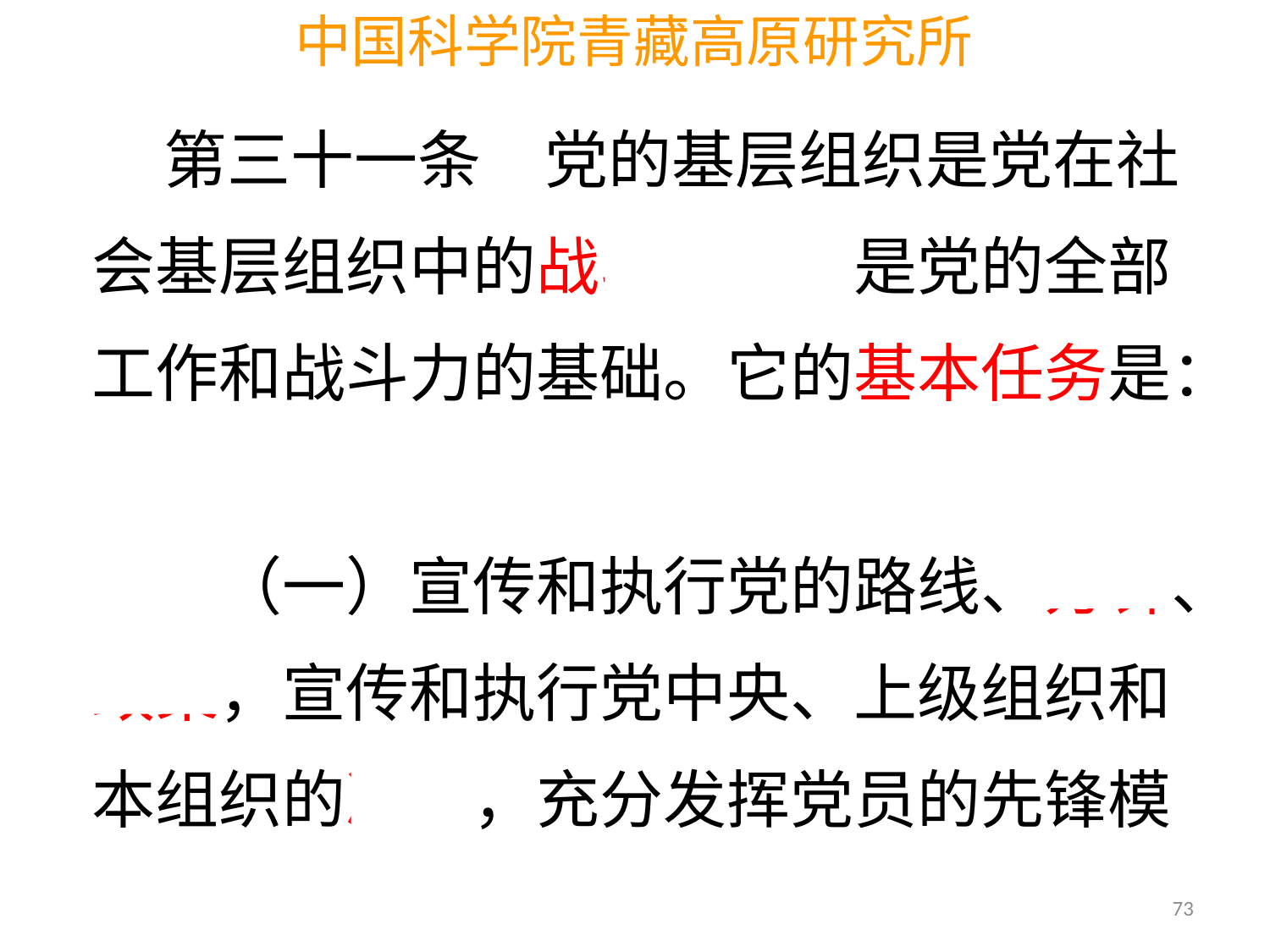

# 第三十一条　党的基层组织是党在社会基层组织中的战斗堡垒，是党的全部工作和战斗力的基础。它的基本任务是： 　　（一）宣传和执行党的路线、方针、政策，宣传和执行党中央、上级组织和本组织的决议，充分发挥党员的先锋模

73